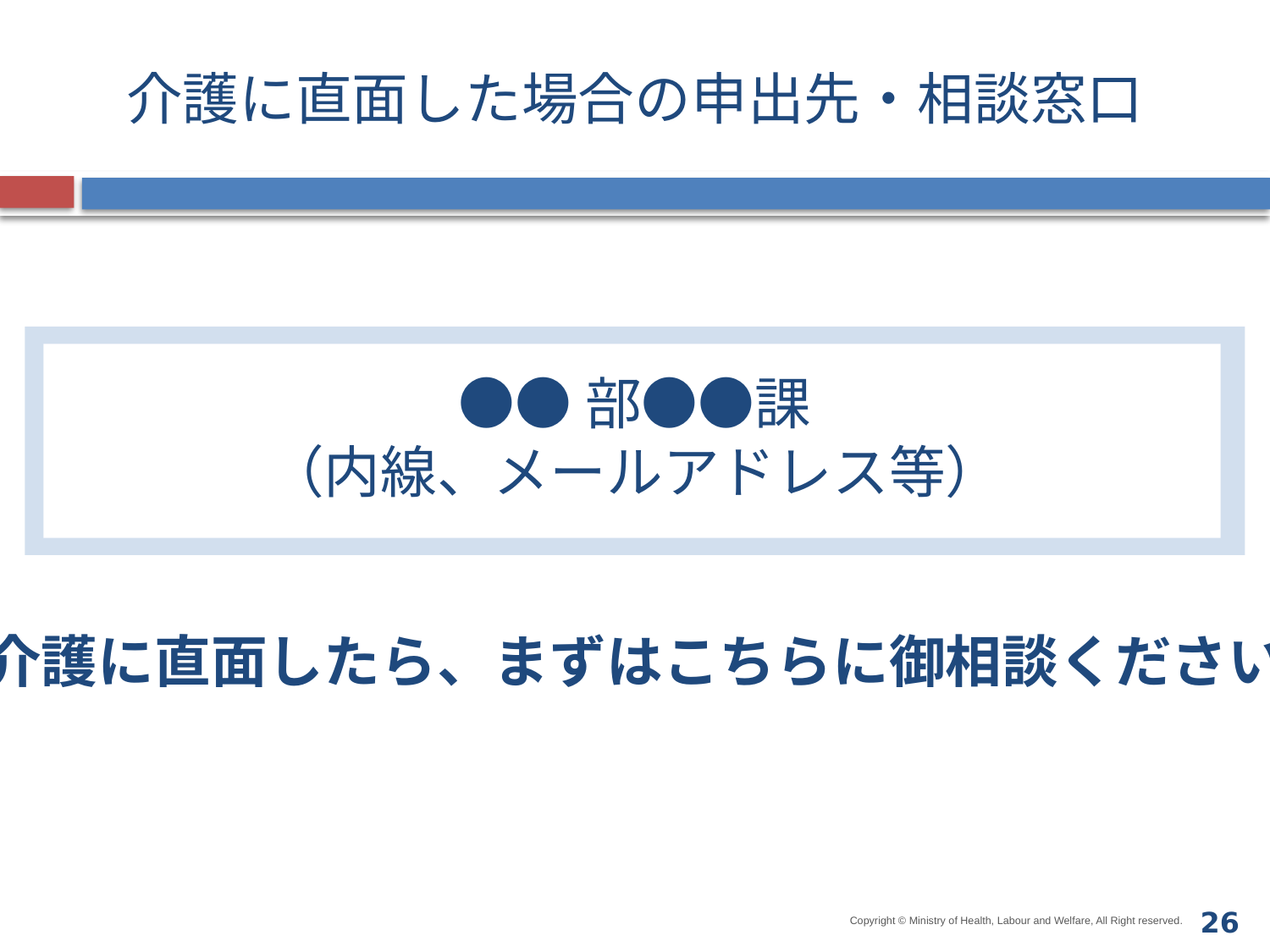

# 介護に直面した場合の申出先・相談窓口

●●部●●課
（内線、メールアドレス等）

介護に直面したら、まずはこちらに御相談ください
26